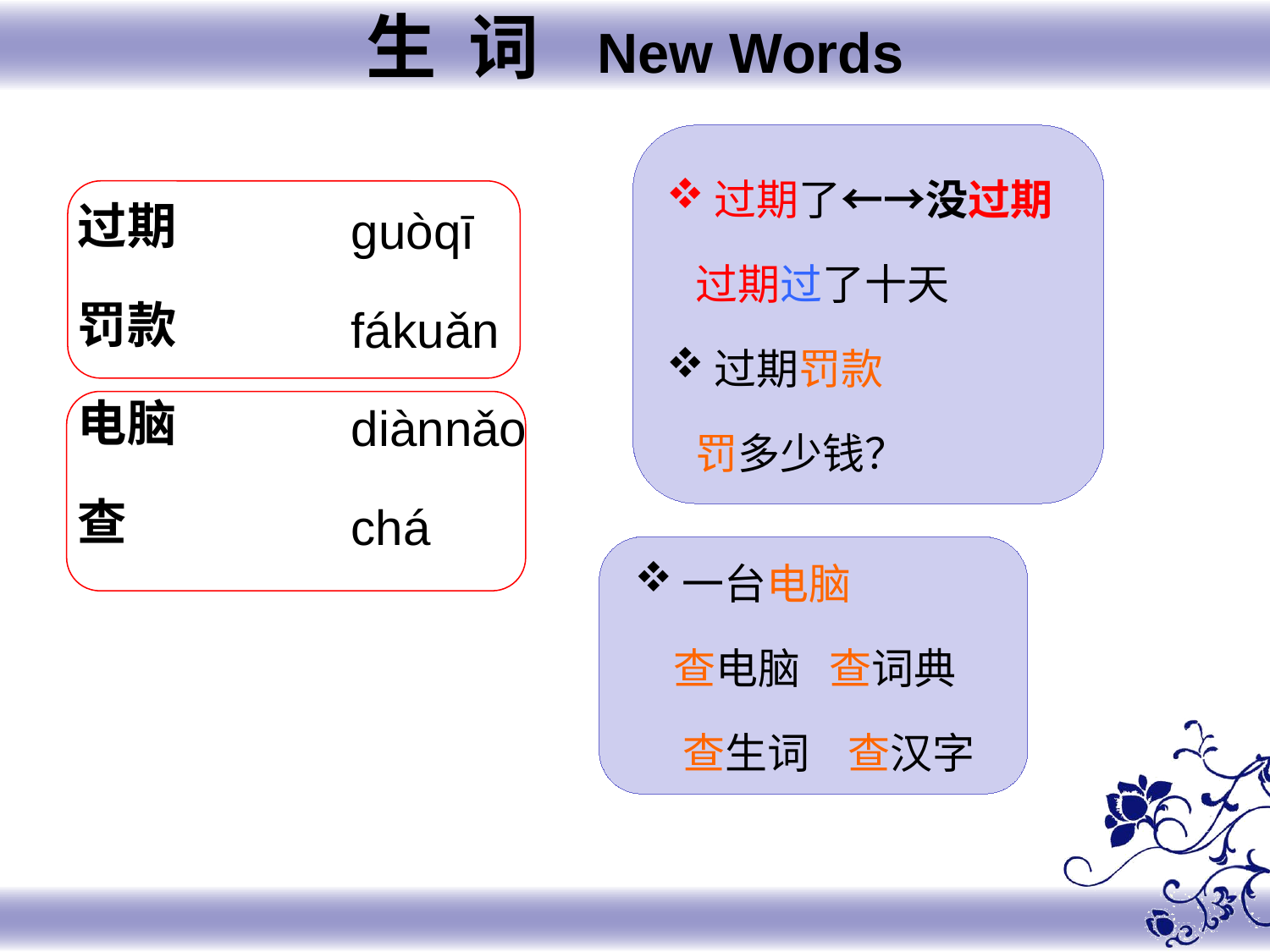

生  词   New Words

过期了←→没过期
  过期过了十天
过期罚款
  罚多少钱？

过期
罚款
电脑
查
guòqī
fákuǎn
diànnǎo
chá

一台电脑
   查电脑   查词典
    查生词    查汉字